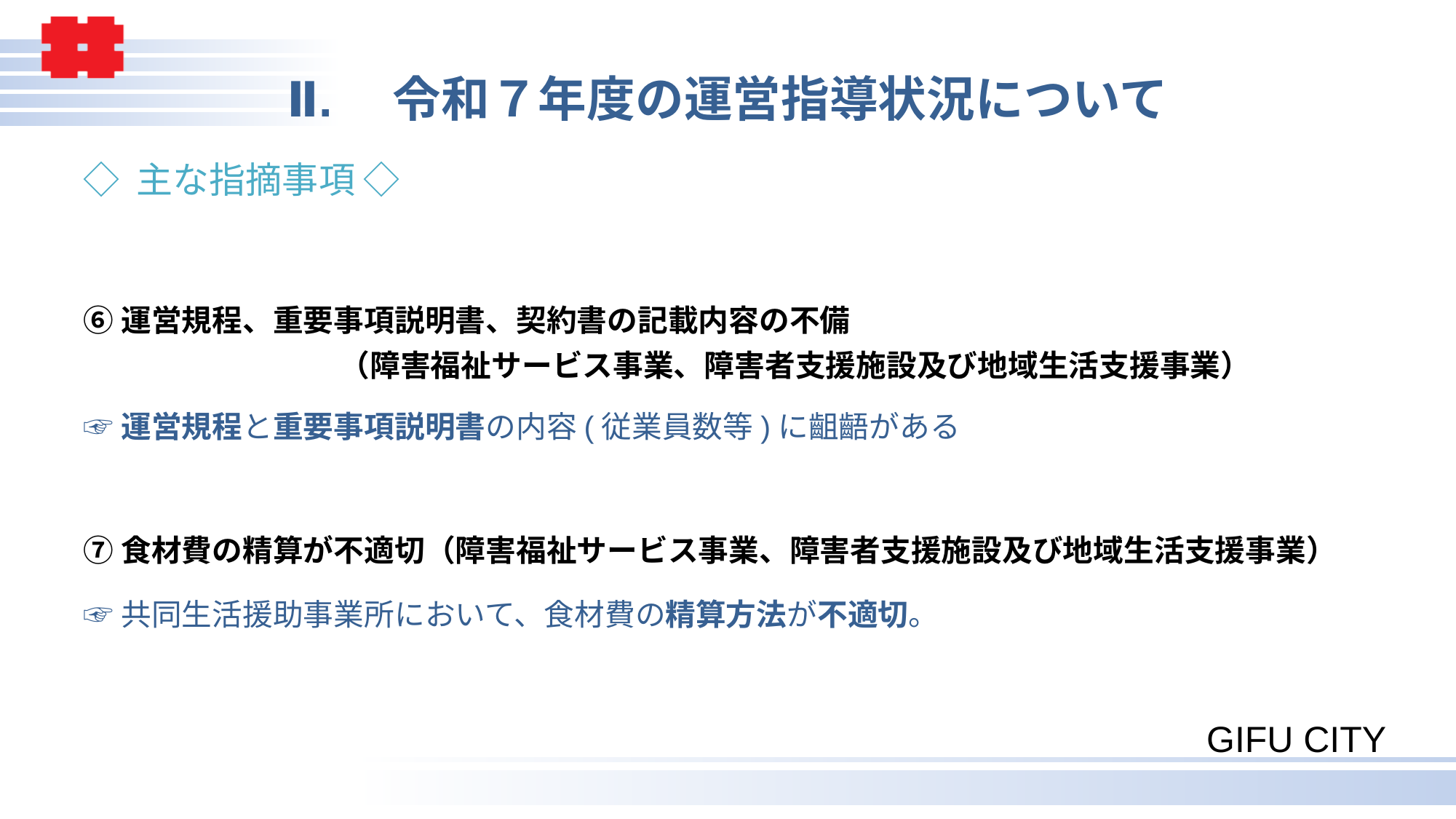

# Ⅱ.　令和７年度の運営指導状況について
◇ 主な指摘事項 ◇

⑥運営規程、重要事項説明書、契約書の記載内容の不備
                                    （障害福祉サービス事業、障害者支援施設及び地域生活支援事業）
☞運営規程と重要事項説明書の内容(従業員数等)に齟齬がある

⑦食材費の精算が不適切（障害福祉サービス事業、障害者支援施設及び地域生活支援事業）
☞共同生活援助事業所において、食材費の精算方法が不適切。